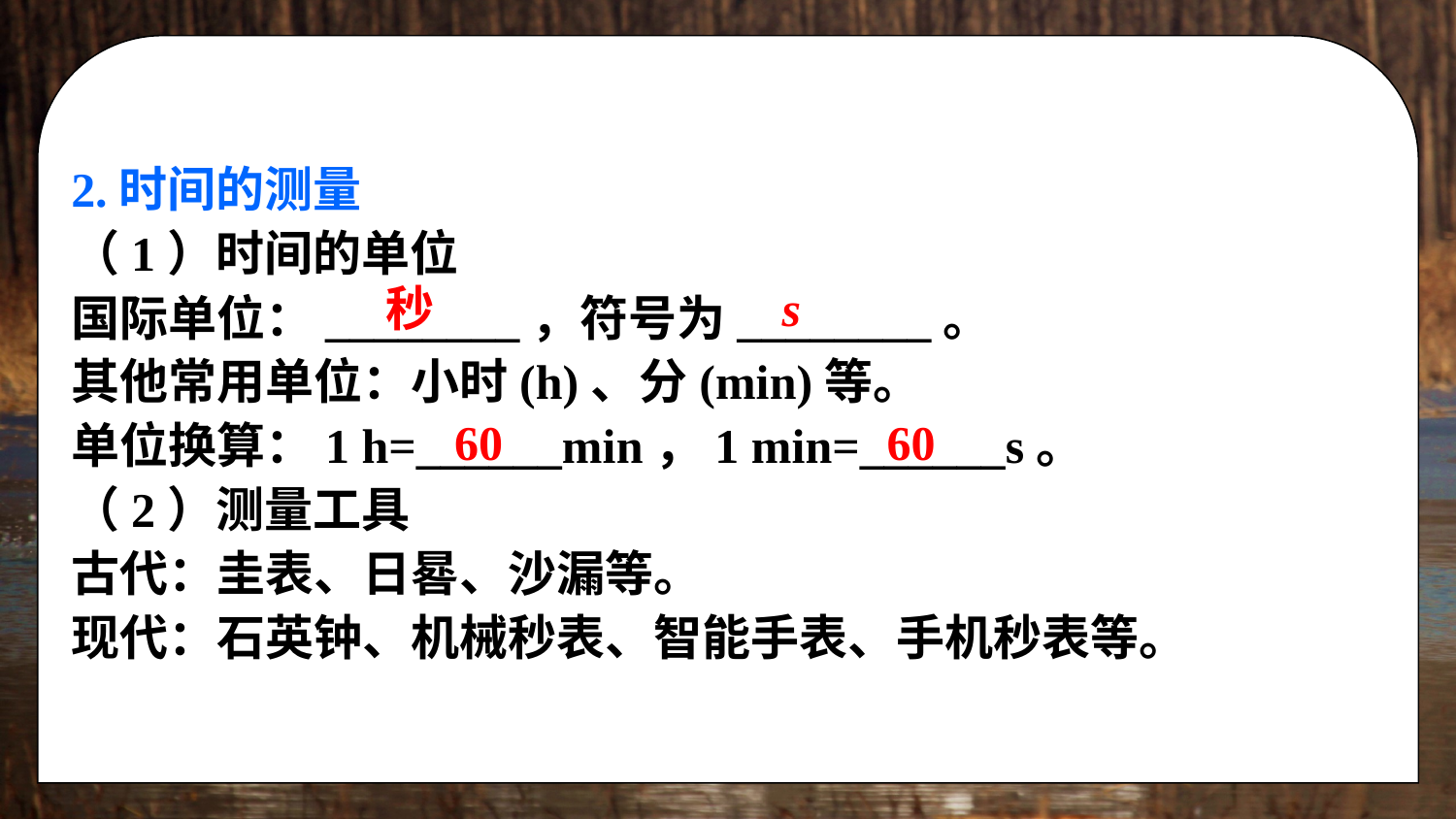

2.时间的测量
（1）时间的单位
国际单位：________，符号为________。
其他常用单位：小时(h)、分(min)等。
单位换算：1 h=______min，1 min=______s。
（2）测量工具
古代：圭表、日晷、沙漏等。
现代：石英钟、机械秒表、智能手表、手机秒表等。
秒
s
60
60